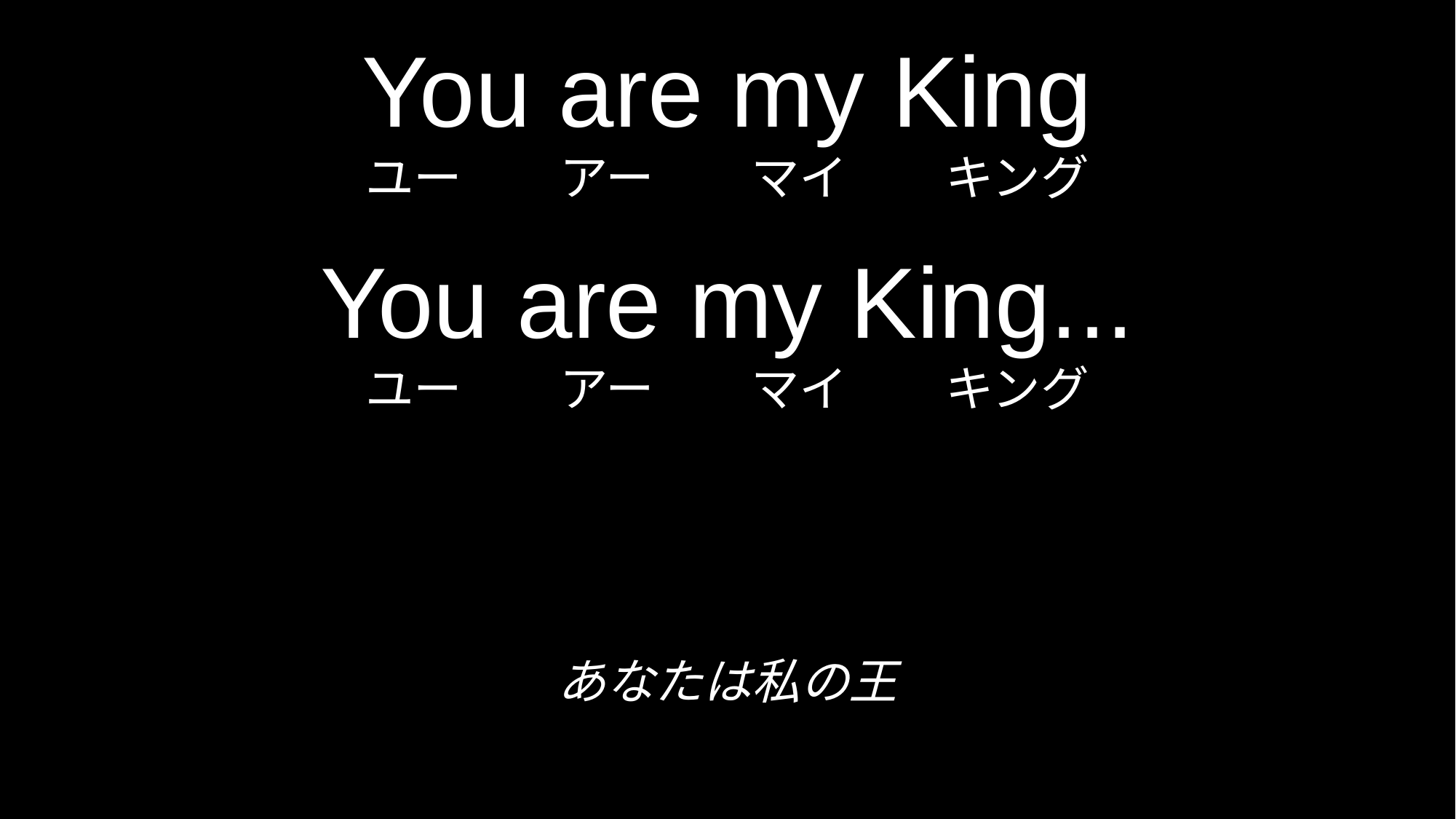

# You are my King ユー　　アー　　マイ　　キング You are my King... ユー　　アー　　マイ　　キング
あなたは私の王